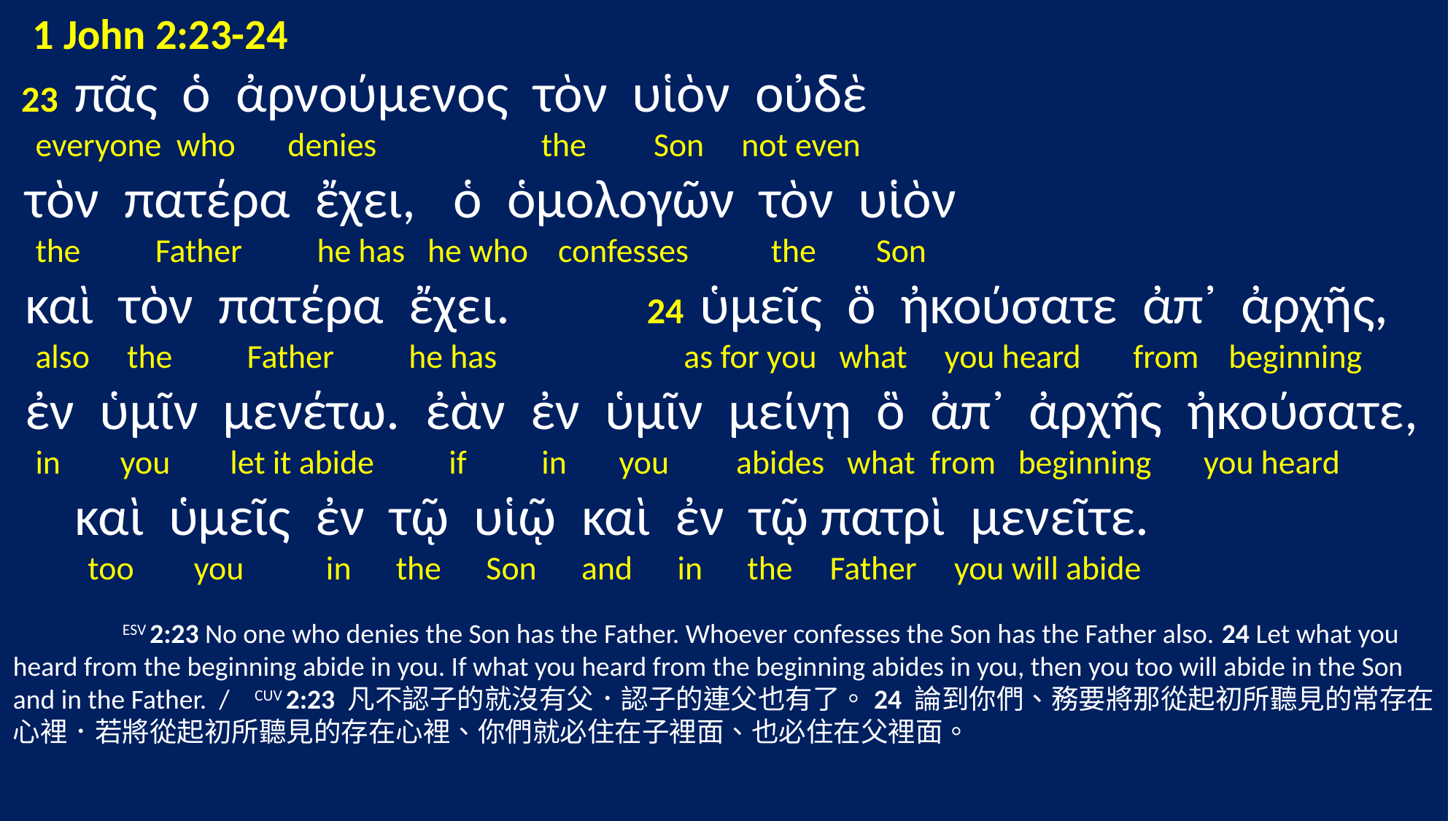

1 John 2:23-24
 23  πᾶς  ὁ  ἀρνούμενος  τὸν  υἱὸν  οὐδὲ
   everyone  who       denies                      the         Son     not even
 τὸν  πατέρα  ἔχει,   ὁ  ὁμολογῶν  τὸν  υἱὸν
   the          Father          he has   he who    confesses           the        Son
 καὶ  τὸν  πατέρα  ἔχει.           24  ὑμεῖς  ὃ  ἠκούσατε  ἀπ᾽  ἀρχῆς,
   also     the          Father          he has                         as for you   what     you heard       from    beginning
 ἐν  ὑμῖν  μενέτω.  ἐὰν  ἐν  ὑμῖν  μείνῃ  ὃ  ἀπ᾽  ἀρχῆς  ἠκούσατε,
   in        you        let it abide          if          in       you         abides   what  from   beginning       you heard
     καὶ  ὑμεῖς  ἐν  τῷ  υἱῷ  καὶ  ἐν  τῷ πατρὶ  μενεῖτε.
          too        you           in      the      Son      and      in      the     Father     you will abide

	ESV 2:23 No one who denies the Son has the Father. Whoever confesses the Son has the Father also. 24 Let what you heard from the beginning abide in you. If what you heard from the beginning abides in you, then you too will abide in the Son and in the Father.  /    CUV 2:23 凡不認子的就沒有父．認子的連父也有了。24 論到你們、務要將那從起初所聽見的常存在心裡．若將從起初所聽見的存在心裡、你們就必住在子裡面、也必住在父裡面。